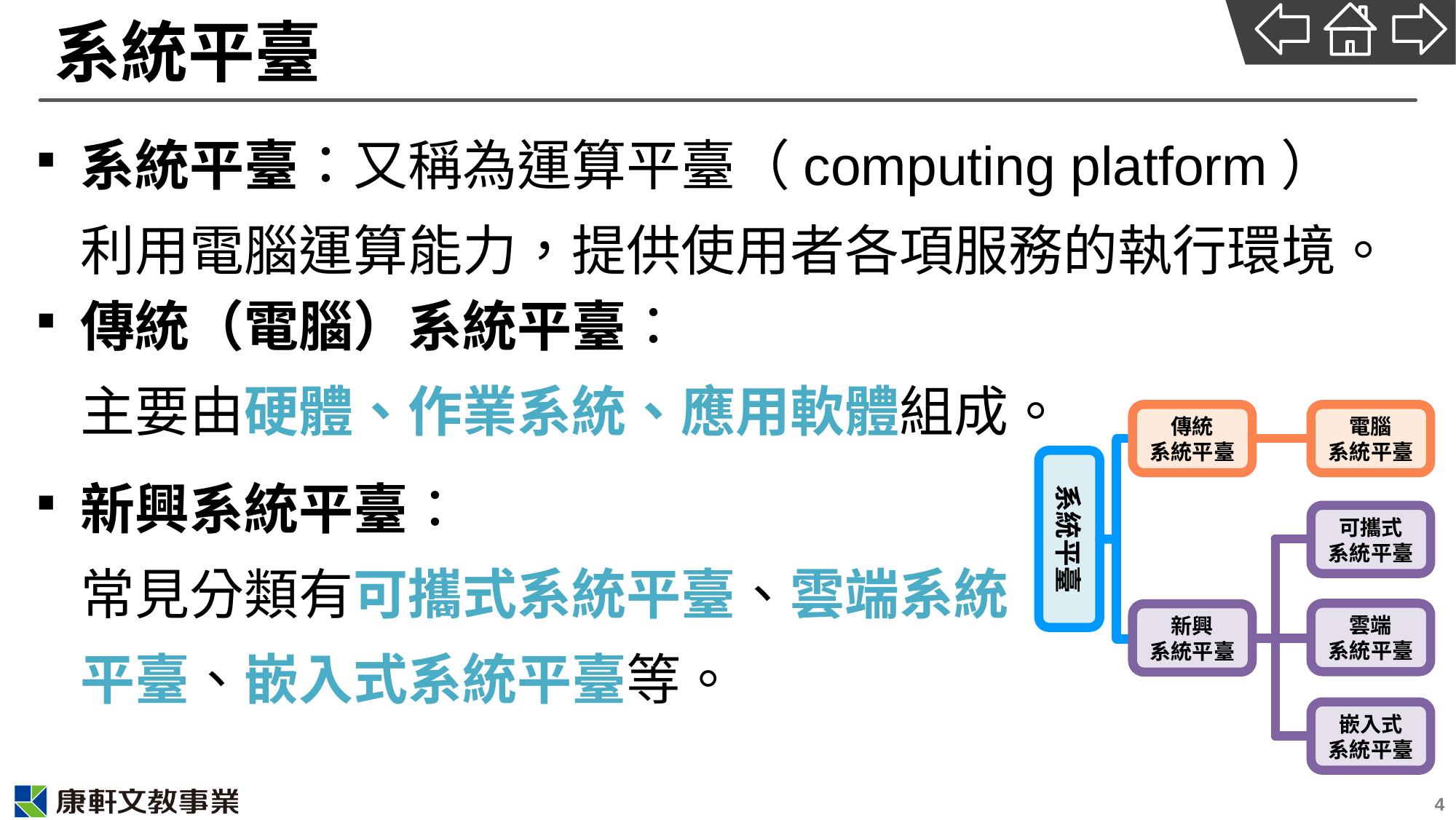

# 系統平臺
系統平臺：又稱為運算平臺（computing platform）
利用電腦運算能力，提供使用者各項服務的執行環境。
傳統（電腦）系統平臺：
主要由硬體、作業系統、應用軟體組成。
新興系統平臺：
常見分類有可攜式系統平臺、雲端系統平臺、嵌入式系統平臺等。
電腦
系統平臺
傳統
系統平臺
系統平臺
可攜式
系統平臺
雲端
系統平臺
新興
系統平臺
嵌入式
系統平臺
4